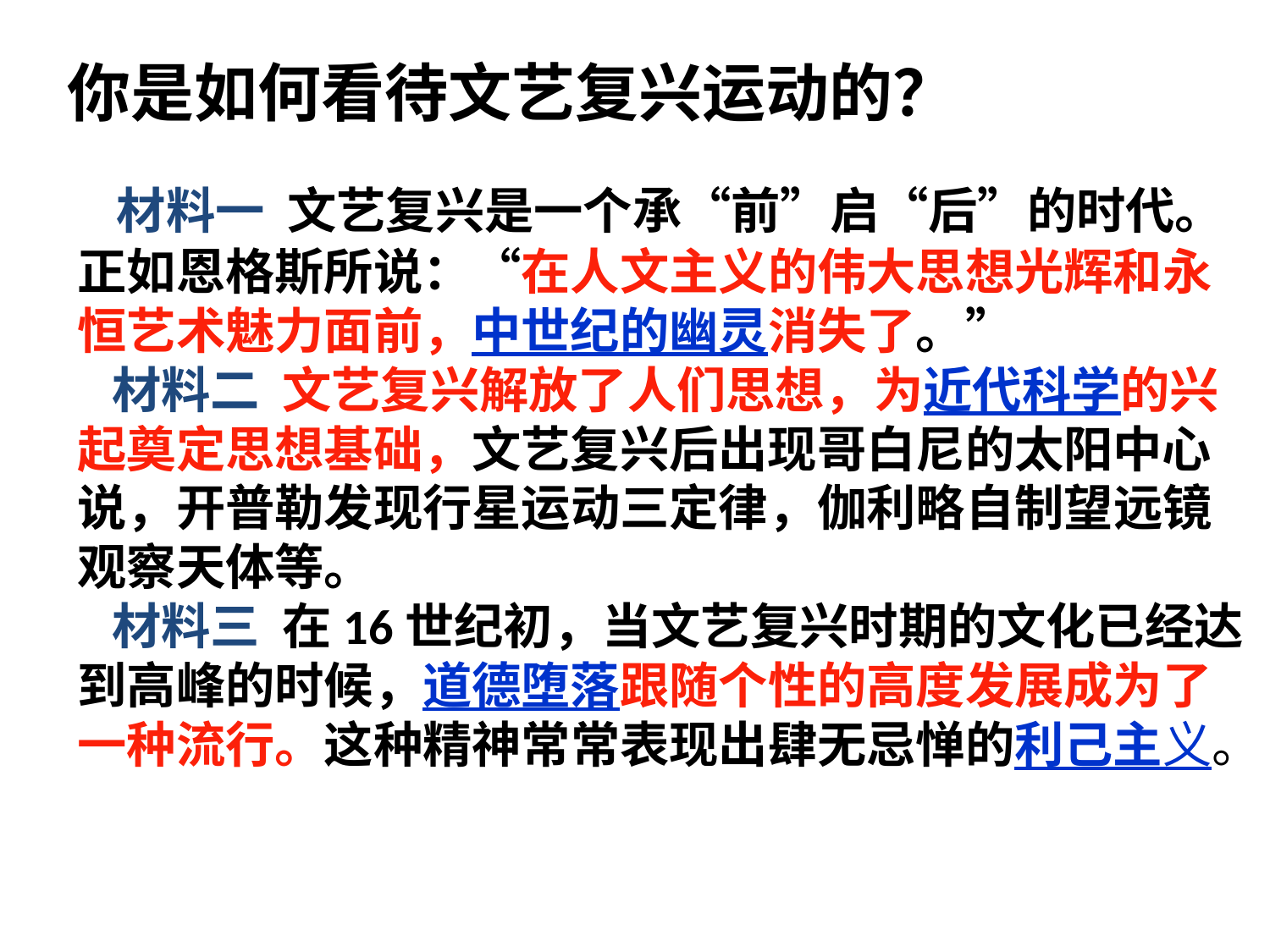

你是如何看待文艺复兴运动的？
  材料一  文艺复兴是一个承“前”启“后”的时代。正如恩格斯所说：“在人文主义的伟大思想光辉和永恒艺术魅力面前，中世纪的幽灵消失了。”
  材料二  文艺复兴解放了人们思想，为近代科学的兴起奠定思想基础，文艺复兴后出现哥白尼的太阳中心说，开普勒发现行星运动三定律，伽利略自制望远镜观察天体等。
  材料三  在16世纪初，当文艺复兴时期的文化已经达到高峰的时候，道德堕落跟随个性的高度发展成为了一种流行。这种精神常常表现出肆无忌惮的利己主义。